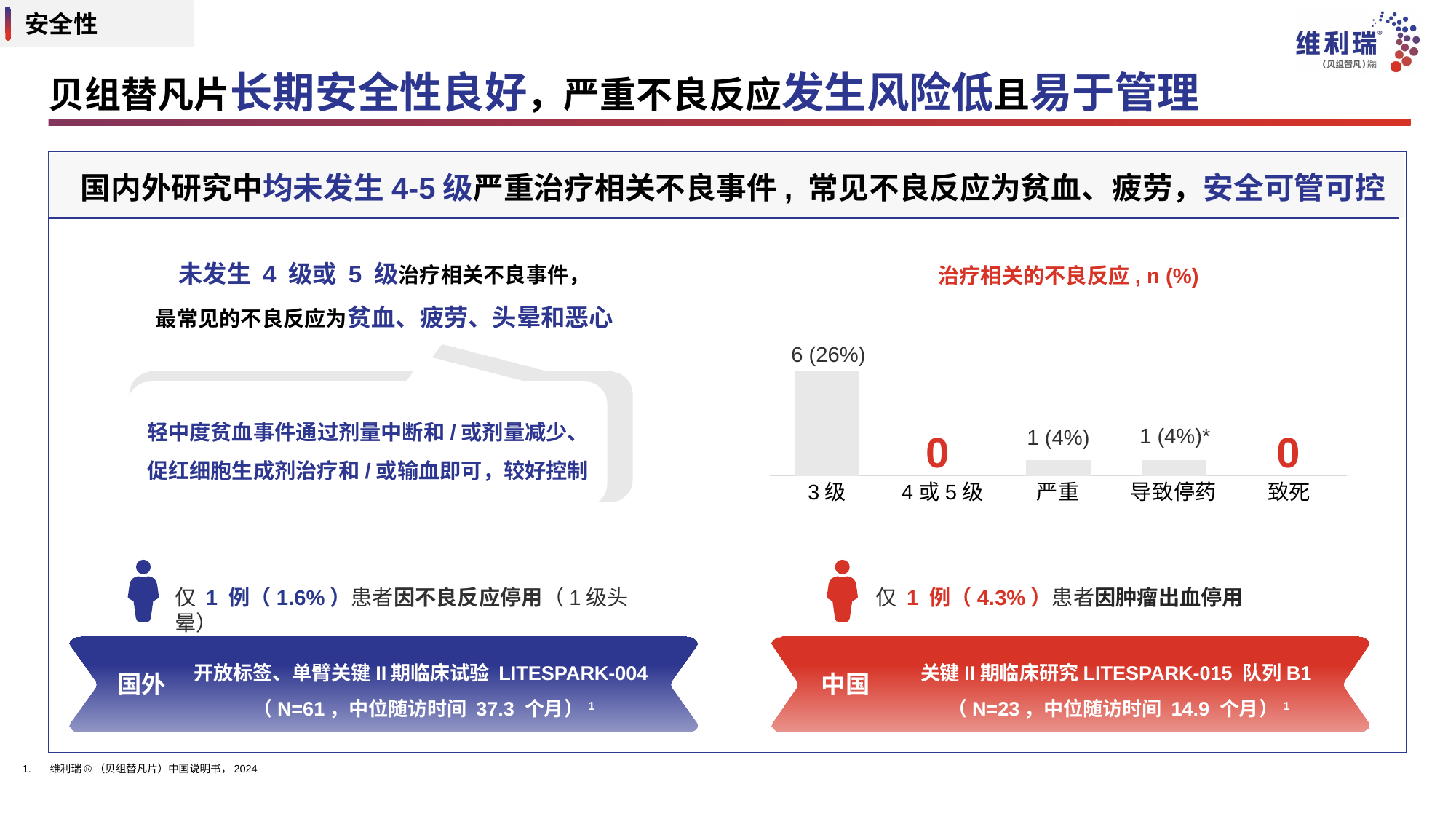

安全性

贝组替凡片长期安全性良好，严重不良反应发生风险低且易于管理

国内外研究中均未发生4-5级严重治疗相关不良事件, 常见不良反应为贫血、疲劳，安全可管可控
未发生 4 级或 5 级治疗相关不良事件，
最常见的不良反应为贫血、疲劳、头晕和恶心
治疗相关的不良反应, n (%)

### Chart

| Category | 系列 1 |
|---|---|
| 3级 | 0.26 |
| 4或5级 | 0.0 |
| 严重 | 0.04 |
| 导致停药 | 0.04 |
| 致死 | 0.0 |
6 (26%)
1 (4%)*
0
0
1 (4%)

轻中度贫血事件通过剂量中断和/或剂量减少、促红细胞生成剂治疗和/或输血即可，较好控制

仅 1 例（4.3%）患者因肿瘤出血停用
仅 1 例（1.6%）患者因不良反应停用（1级头晕）

开放标签、单臂关键II期临床试验 LITESPARK-004
（N=61，中位随访时间 37.3 个月）1
关键II期临床研究LITESPARK-015 队列B1
（N=23，中位随访时间 14.9 个月）1
国外
中国
维利瑞®（贝组替凡片）中国说明书，2024